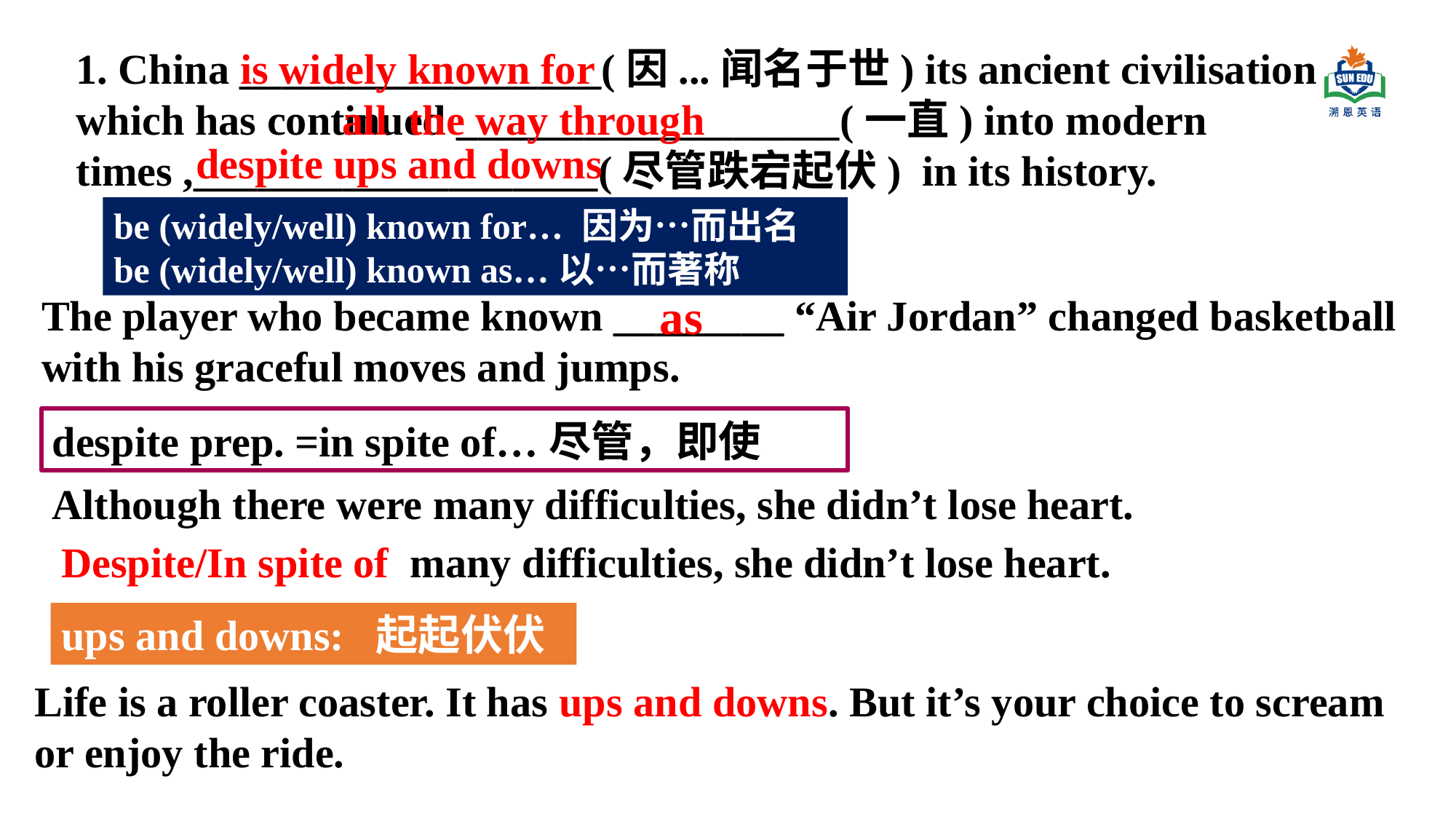

1. China _________________(因...闻名于世) its ancient civilisation which has continued __________________(一直) into modern times ,___________________(尽管跌宕起伏)  in its history.
is widely known for
 all  the way through
 despite ups and downs
be (widely/well) known for… 因为…而出名
be (widely/well) known as…以…而著称
as
The player who became known ________ “Air Jordan” changed basketball with his graceful moves and jumps.
despite prep. =in spite of…尽管，即使
 Although there were many difficulties, she didn’t lose heart.
Despite/In spite of  many difficulties, she didn’t lose heart.
ups and downs:  起起伏伏
Life is a roller coaster. It has ups and downs. But it’s your choice to scream or enjoy the ride.